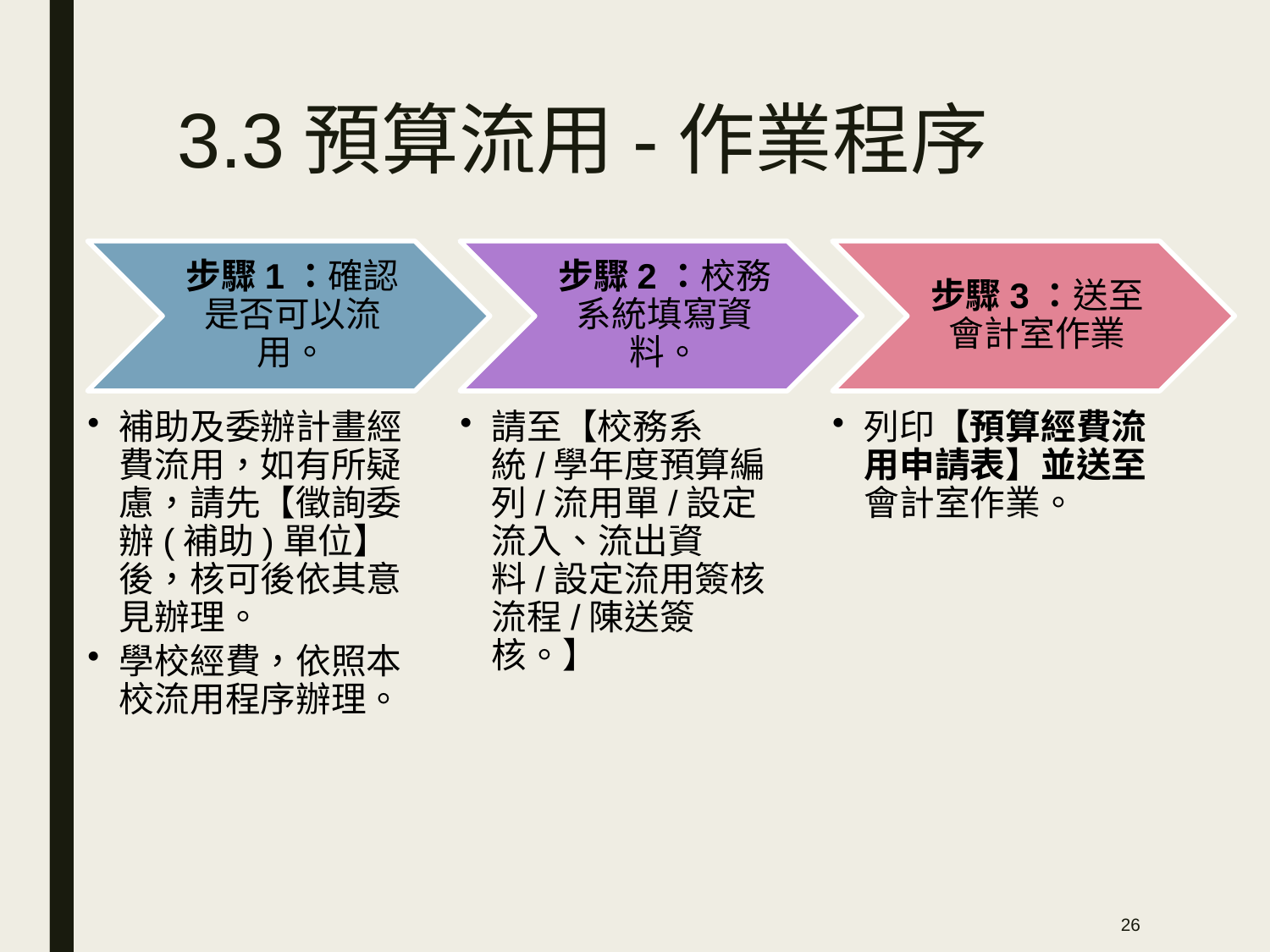

# 3.3預算流用-作業程序
步驟1：確認是否可以流用。
補助及委辦計畫經費流用，如有所疑慮，請先【徵詢委辦(補助)單位】後，核可後依其意見辦理。
學校經費，依照本校流用程序辦理。
步驟2：校務系統填寫資料。
請至【校務系統/學年度預算編列/流用單/設定流入、流出資料/設定流用簽核流程/陳送簽核。】
步驟3：送至會計室作業
列印【預算經費流用申請表】並送至會計室作業。
26